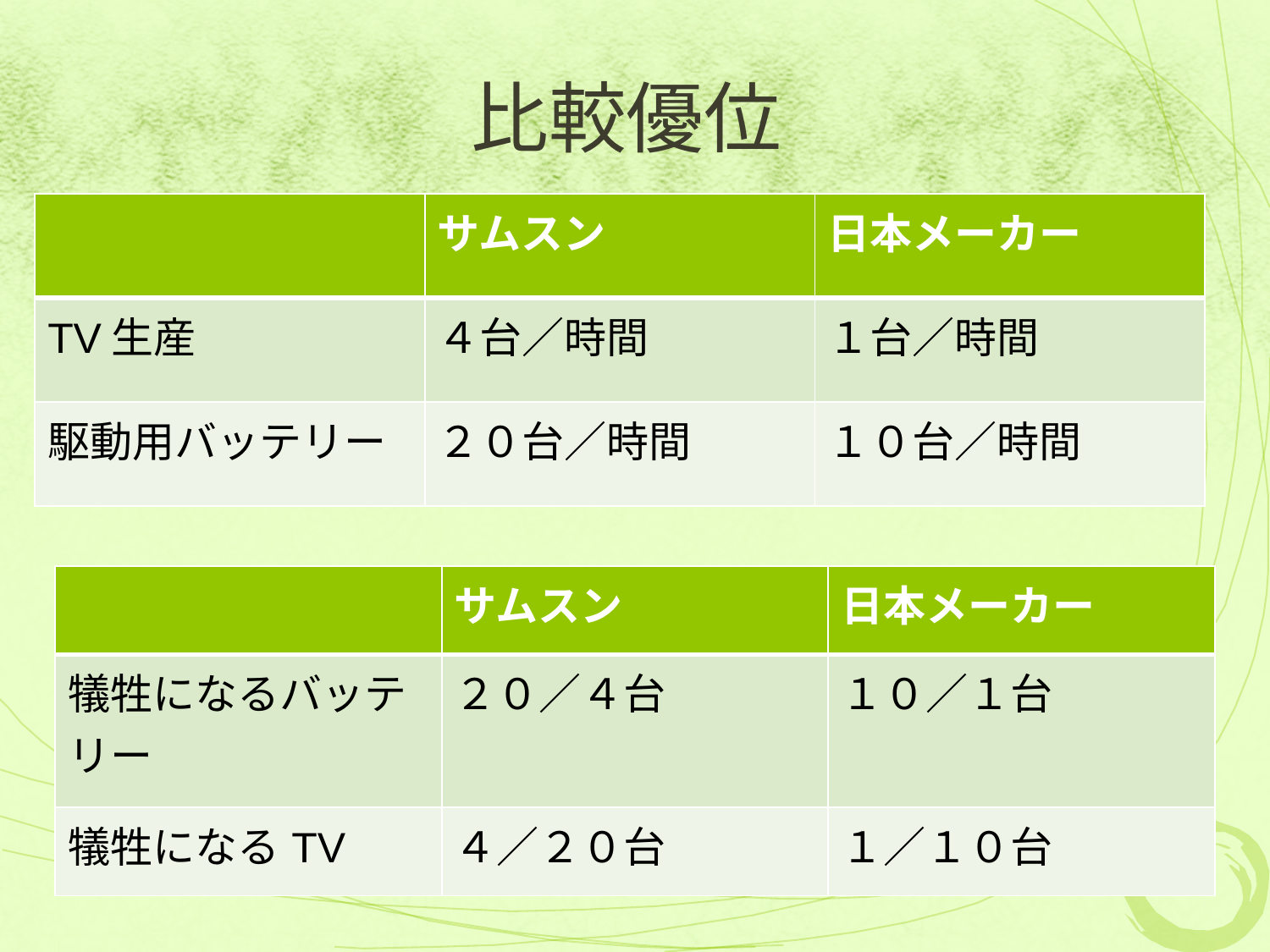

# 比較優位
|  | サムスン | 日本メーカー |
| --- | --- | --- |
| TV生産 | ４台／時間 | １台／時間 |
| 駆動用バッテリー | ２０台／時間 | １０台／時間 |
|  | サムスン | 日本メーカー |
| --- | --- | --- |
| 犠牲になるバッテリー | ２０／４台 | １０／１台 |
| 犠牲になるTV | ４／２０台 | １／１０台 |